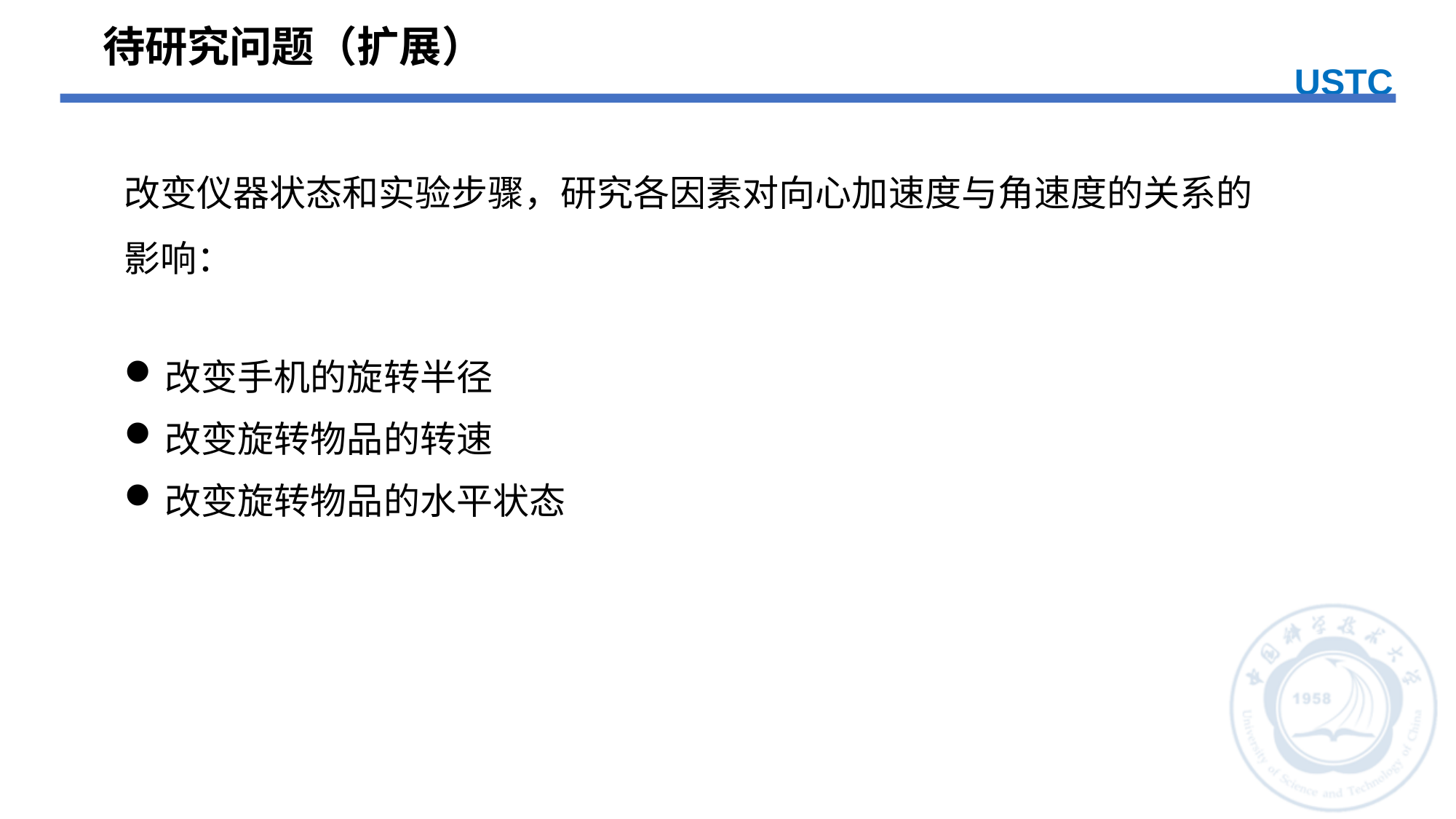

待研究问题（扩展）
USTC

改变仪器状态和实验步骤，研究各因素对向心加速度与角速度的关系的影响：

改变手机的旋转半径
改变旋转物品的转速
改变旋转物品的水平状态